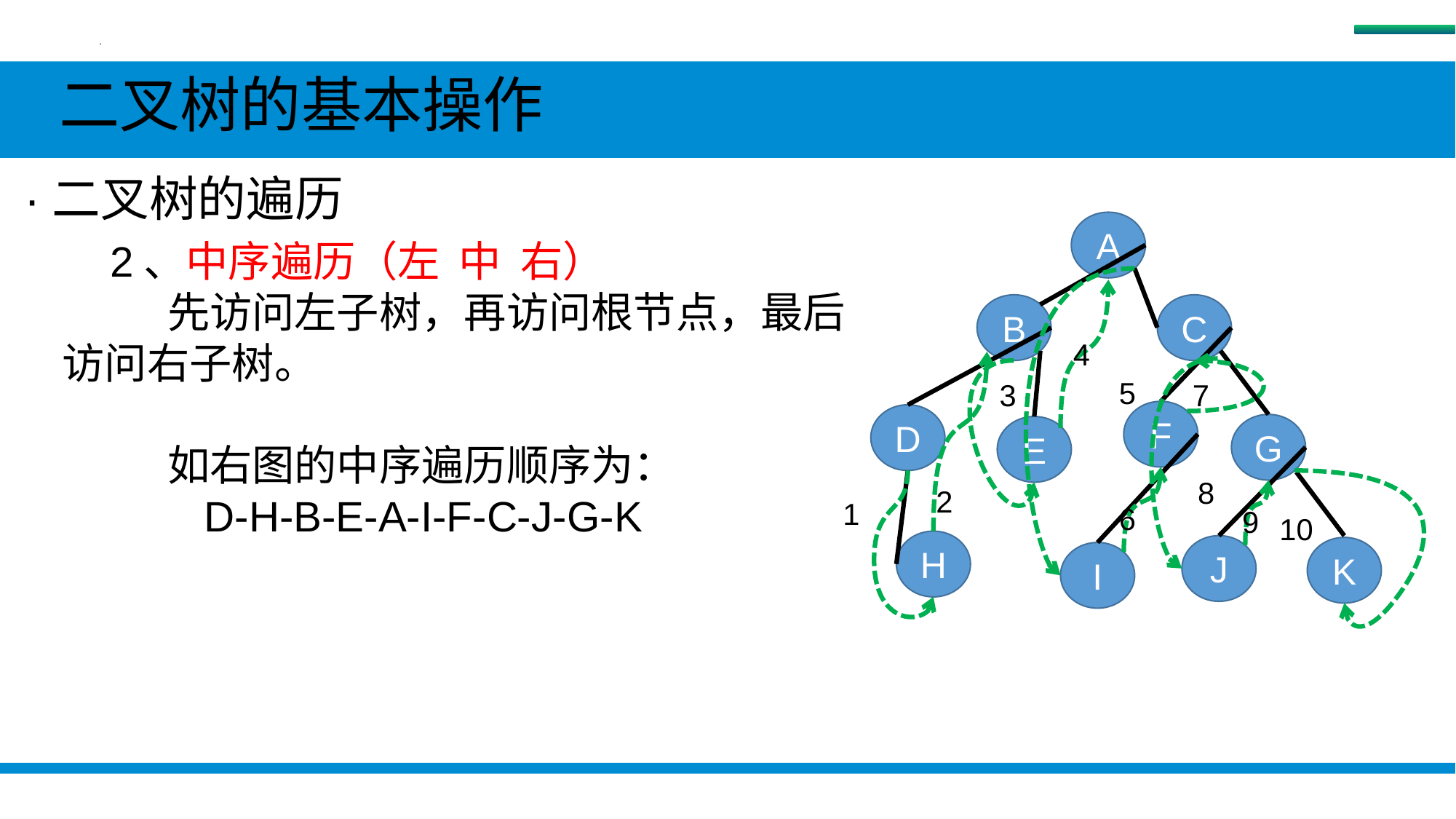

树

  二叉树的基本操作
 ·二叉树的遍历
A
B
C
F
D
G
E
H
J
K
I
    2、中序遍历（左  中  右）
          先访问左子树，再访问根节点，最后访问右子树。

          如右图的中序遍历顺序为：
            D-H-B-E-A-I-F-C-J-G-K
5
4
2
8
3
7
1
6
10
9
#